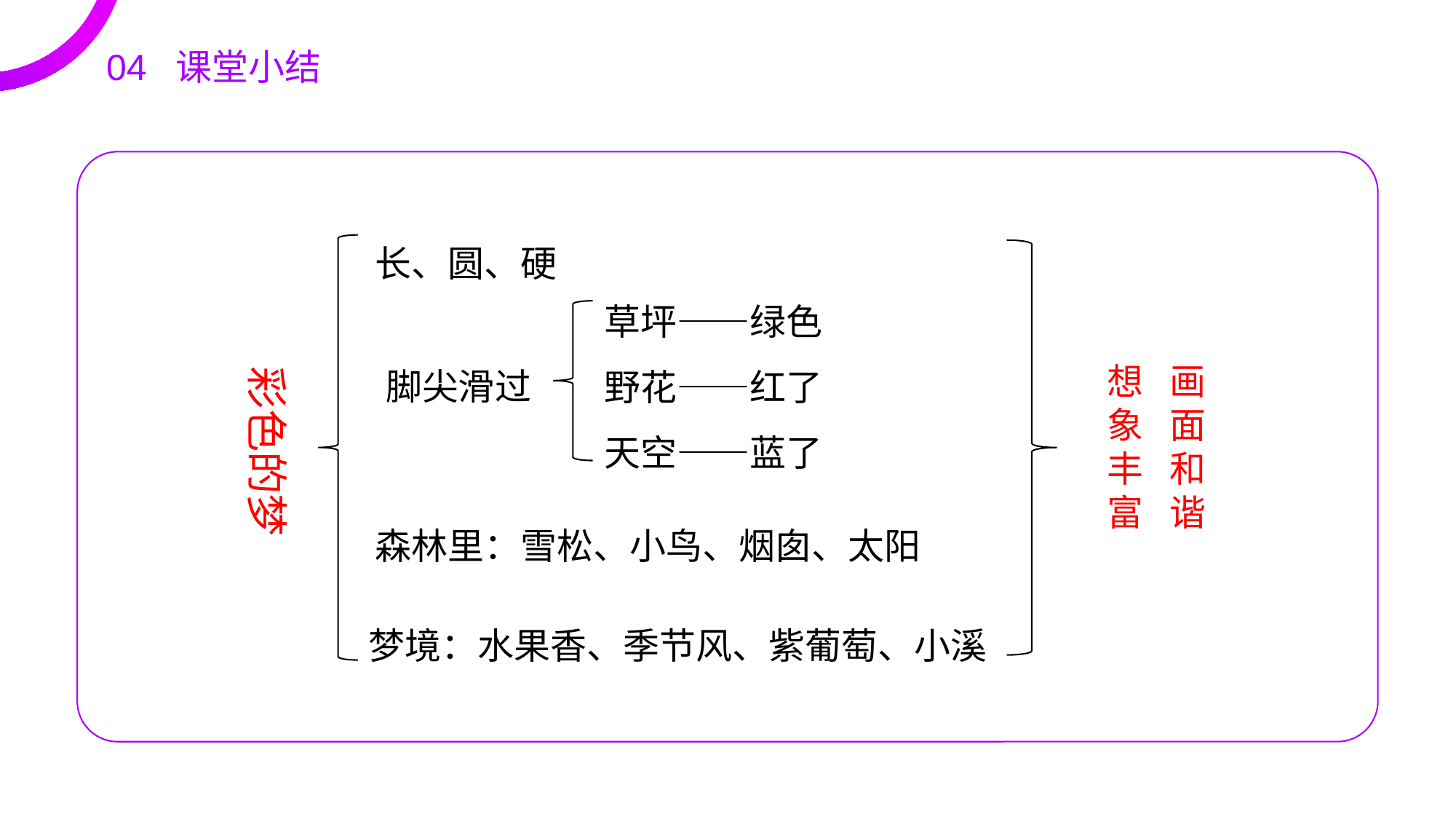

04  课堂小结
长、圆、硬

草坪——绿色
野花——红了
天空——蓝了

 脚尖滑过
想
象
丰
富
画
面
和
谐
彩色的梦
森林里：雪松、小鸟、烟囱、太阳
梦境：水果香、季节风、紫葡萄、小溪